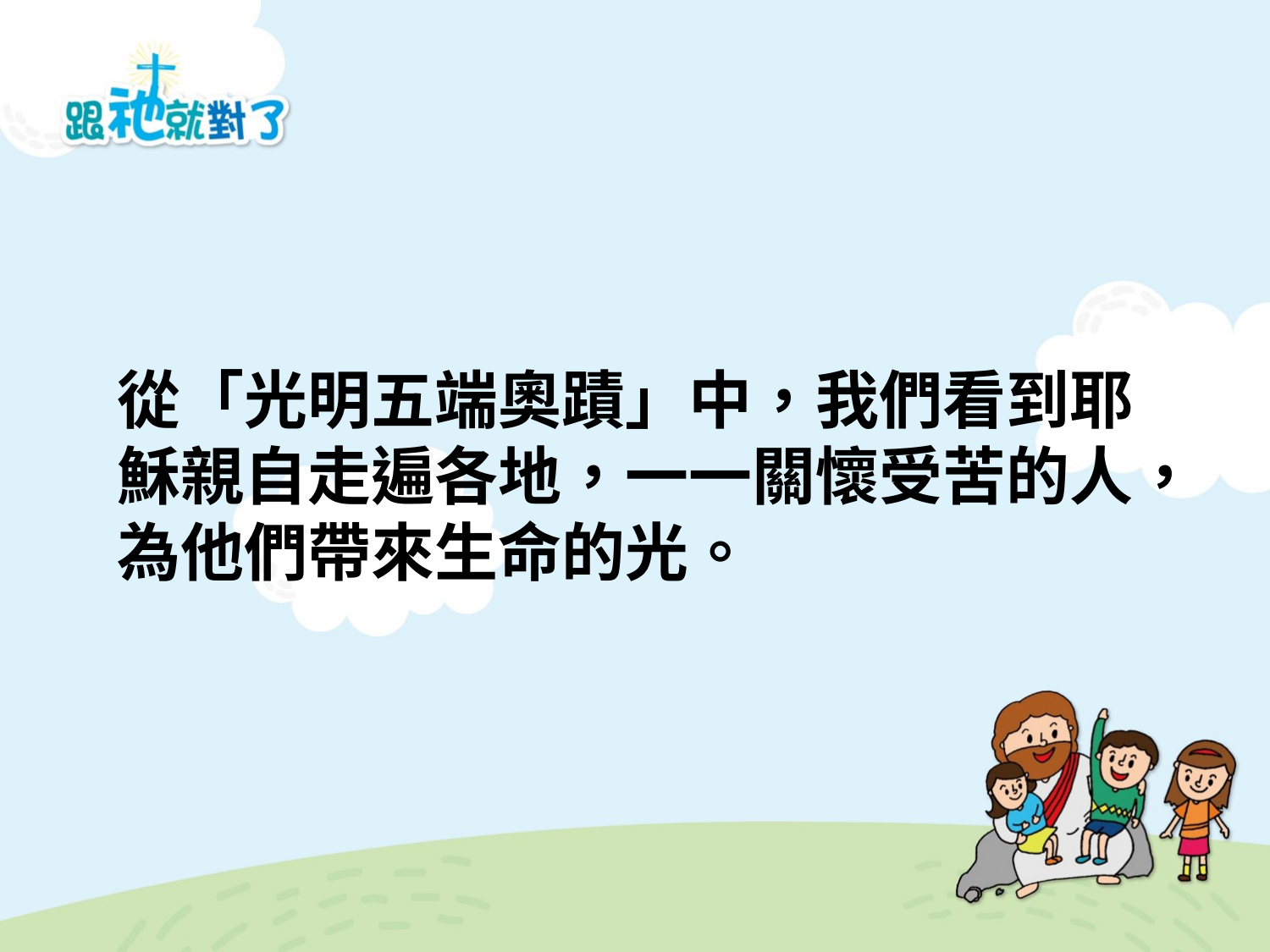

從「光明五端奧蹟」中，我們看到耶穌親自走遍各地，一一關懷受苦的人，為他們帶來生命的光。